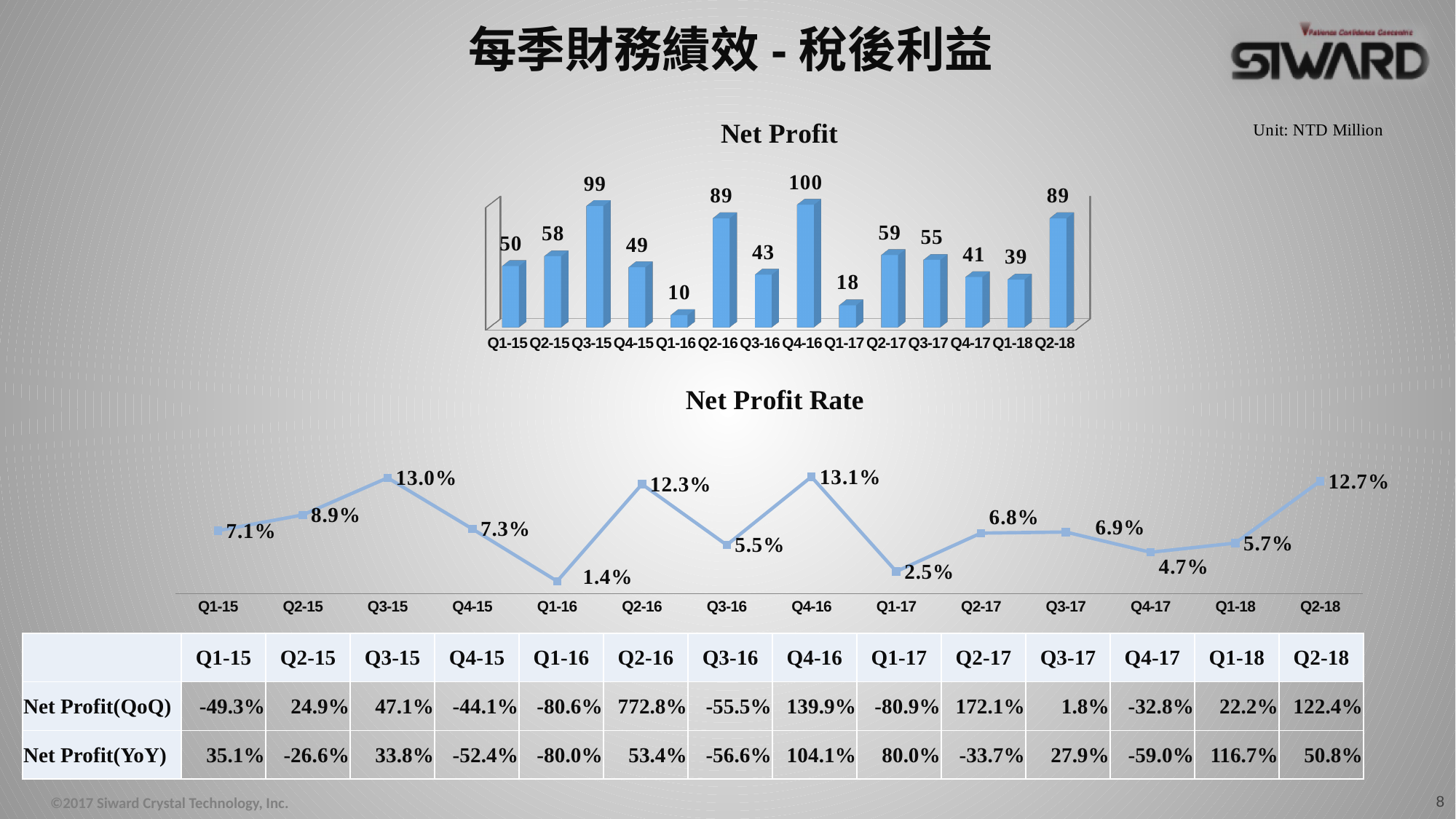

# 每季財務績效-稅後利益

[unsupported chart]

### Chart:

| Category | Net Profit Rate |
|---|---|
| Q1-15 | 0.07092198581560284 |
| Q2-15 | 0.08854961832061069 |
| Q3-15 | 0.13026315789473683 |
| Q4-15 | 0.07280832095096583 |
| Q1-16 | 0.014104372355430184 |
| Q2-16 | 0.12309820193637622 |
| Q3-16 | 0.05477707006369427 |
| Q4-16 | 0.1314060446780552 |
| Q1-17 | 0.025034770514603615 |
| Q2-17 | 0.06812933025404157 |
| Q3-17 | 0.06935687263556116 |
| Q4-17 | 0.04659090909090909 |
| Q1-18 | 0.05693430656934306 |
| Q2-18 | 0.12660028449502134 |
|  | Q1-15 | Q2-15 | Q3-15 | Q4-15 | Q1-16 | Q2-16 | Q3-16 | Q4-16 | Q1-17 | Q2-17 | Q3-17 | Q4-17 | Q1-18 | Q2-18 |
| --- | --- | --- | --- | --- | --- | --- | --- | --- | --- | --- | --- | --- | --- | --- |
| Net Profit(QoQ) | -49.3% | 24.9% | 47.1% | -44.1% | -80.6% | 772.8% | -55.5% | 139.9% | -80.9% | 172.1% | 1.8% | -32.8% | 22.2% | 122.4% |
| Net Profit(YoY) | 35.1% | -26.6% | 33.8% | -52.4% | -80.0% | 53.4% | -56.6% | 104.1% | 80.0% | -33.7% | 27.9% | -59.0% | 116.7% | 50.8% |
8